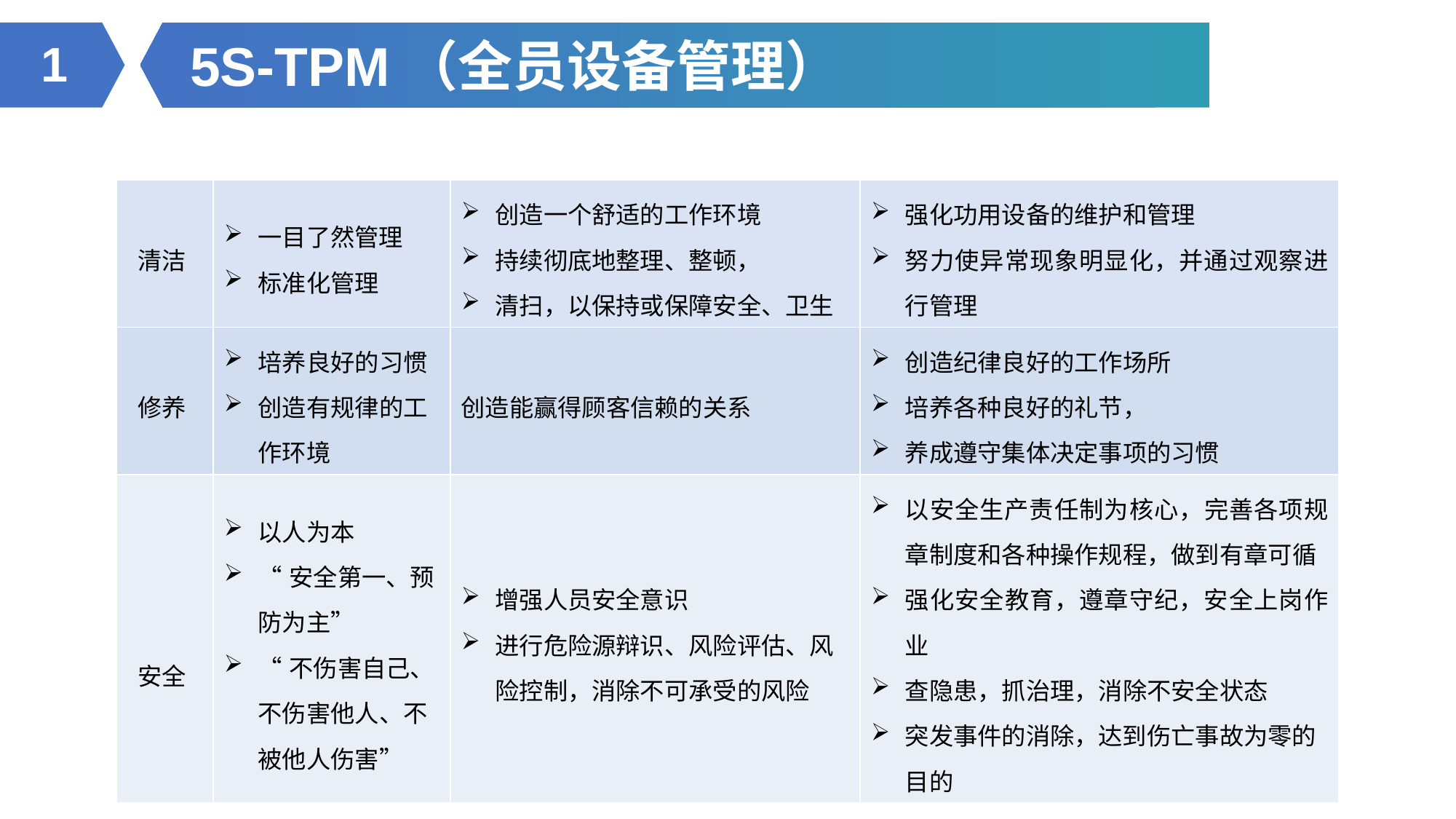

5S-TPM（全员设备管理）
1
| 清洁 | 一目了然管理  标准化管理 | 创造一个舒适的工作环境 持续彻底地整理、整顿， 清扫，以保持或保障安全、卫生 | 强化功用设备的维护和管理 努力使异常现象明显化，并通过观察进行管理 |
| --- | --- | --- | --- |
| 修养 | 培养良好的习惯  创造有规律的工作环境 | 创造能赢得顾客信赖的关系 | 创造纪律良好的工作场所 培养各种良好的礼节， 养成遵守集体决定事项的习惯 |
| 安全 | 以人为本 “安全第一、预防为主” “不伤害自己、不伤害他人、不被他人伤害” | 增强人员安全意识 进行危险源辩识、风险评估、风险控制，消除不可承受的风险 | 以安全生产责任制为核心，完善各项规章制度和各种操作规程，做到有章可循 强化安全教育，遵章守纪，安全上岗作业 查隐患，抓治理，消除不安全状态 突发事件的消除，达到伤亡事故为零的目的 |